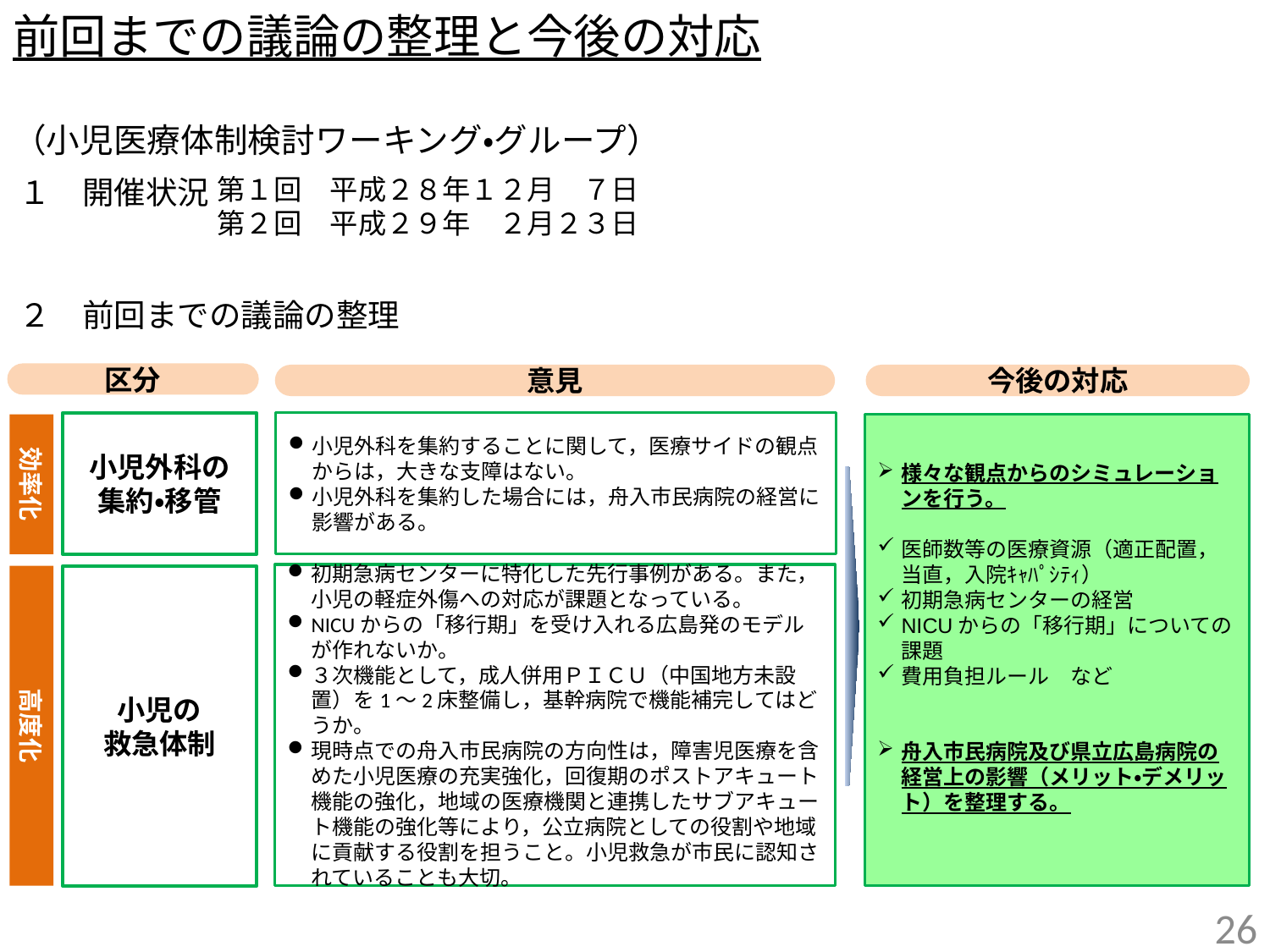

# 前回までの議論の整理と今後の対応 （小児医療体制検討ワーキング・グループ）
１　開催状況

２　前回までの議論の整理
第１回　平成２８年１２月　７日
第２回　平成２９年　２月２３日
区分
意見
今後の対応
小児外科の
集約・移管
小児外科を集約することに関して，医療サイドの観点からは，大きな支障はない。
小児外科を集約した場合には，舟入市民病院の経営に影響がある。
効率化
様々な観点からのシミュレーションを行う。

医師数等の医療資源（適正配置，当直，入院ｷｬﾊﾟｼﾃｨ）
初期急病センターの経営
NICUからの「移行期」についての課題
費用負担ルール　など

舟入市民病院及び県立広島病院の経営上の影響（メリット・デメリット）を整理する。

初期急病センターに特化した先行事例がある。また，小児の軽症外傷への対応が課題となっている。
NICUからの「移行期」を受け入れる広島発のモデルが作れないか。
３次機能として，成人併用ＰＩＣＵ（中国地方未設置）を1～2床整備し，基幹病院で機能補完してはどうか。
現時点での舟入市民病院の方向性は，障害児医療を含めた小児医療の充実強化，回復期のポストアキュート機能の強化，地域の医療機関と連携したサブアキュート機能の強化等により，公立病院としての役割や地域に貢献する役割を担うこと。小児救急が市民に認知されていることも大切。
高度化
小児の
救急体制
26